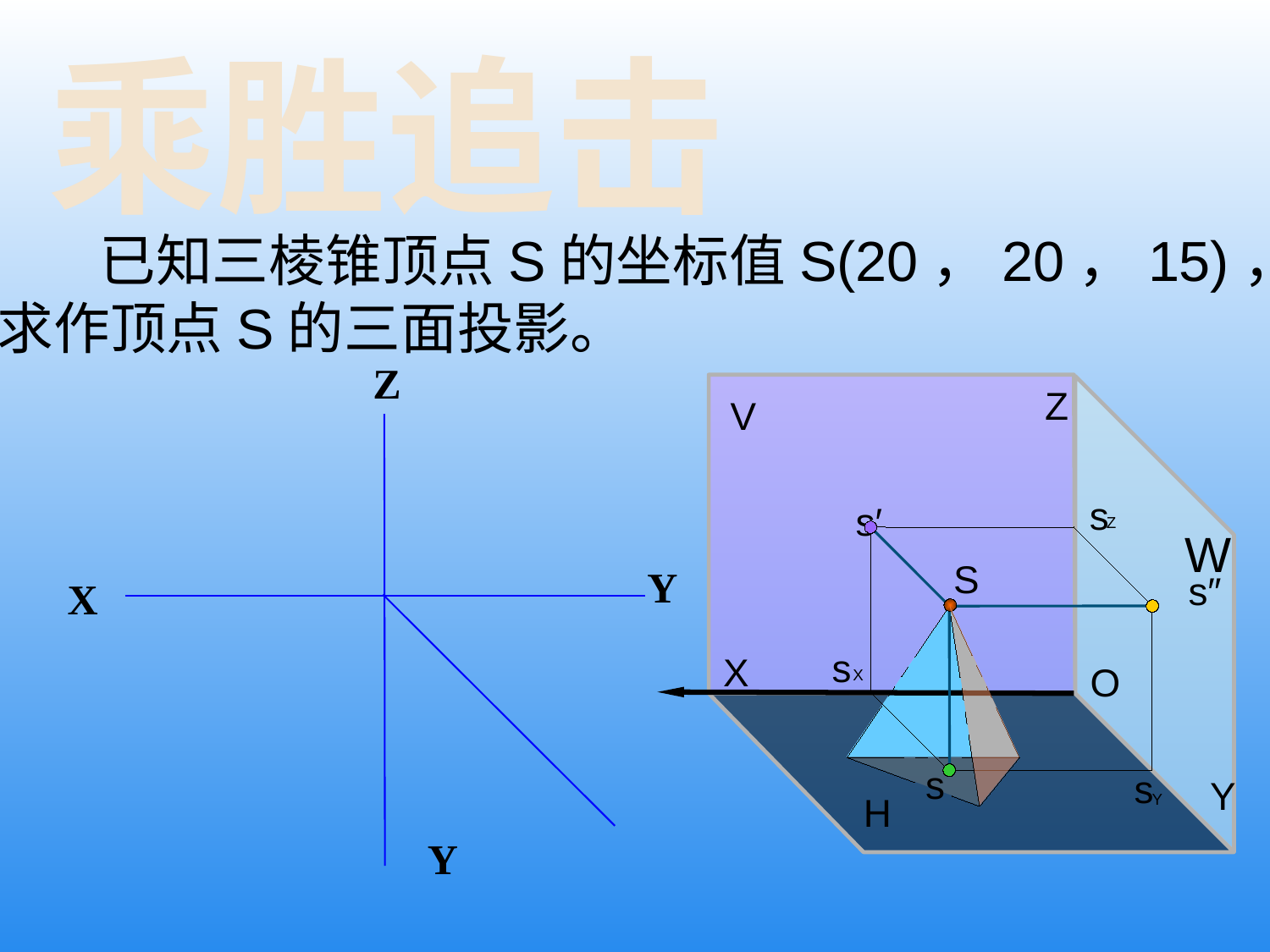

乘胜追击
       已知三棱锥顶点S的坐标值S(20，20，15)，
求作顶点S的三面投影。

Z

Z
V
s
  Z
s′

W

S
s″

s
X
X
O

s

s
 Y

Y
H

Y
X
Y